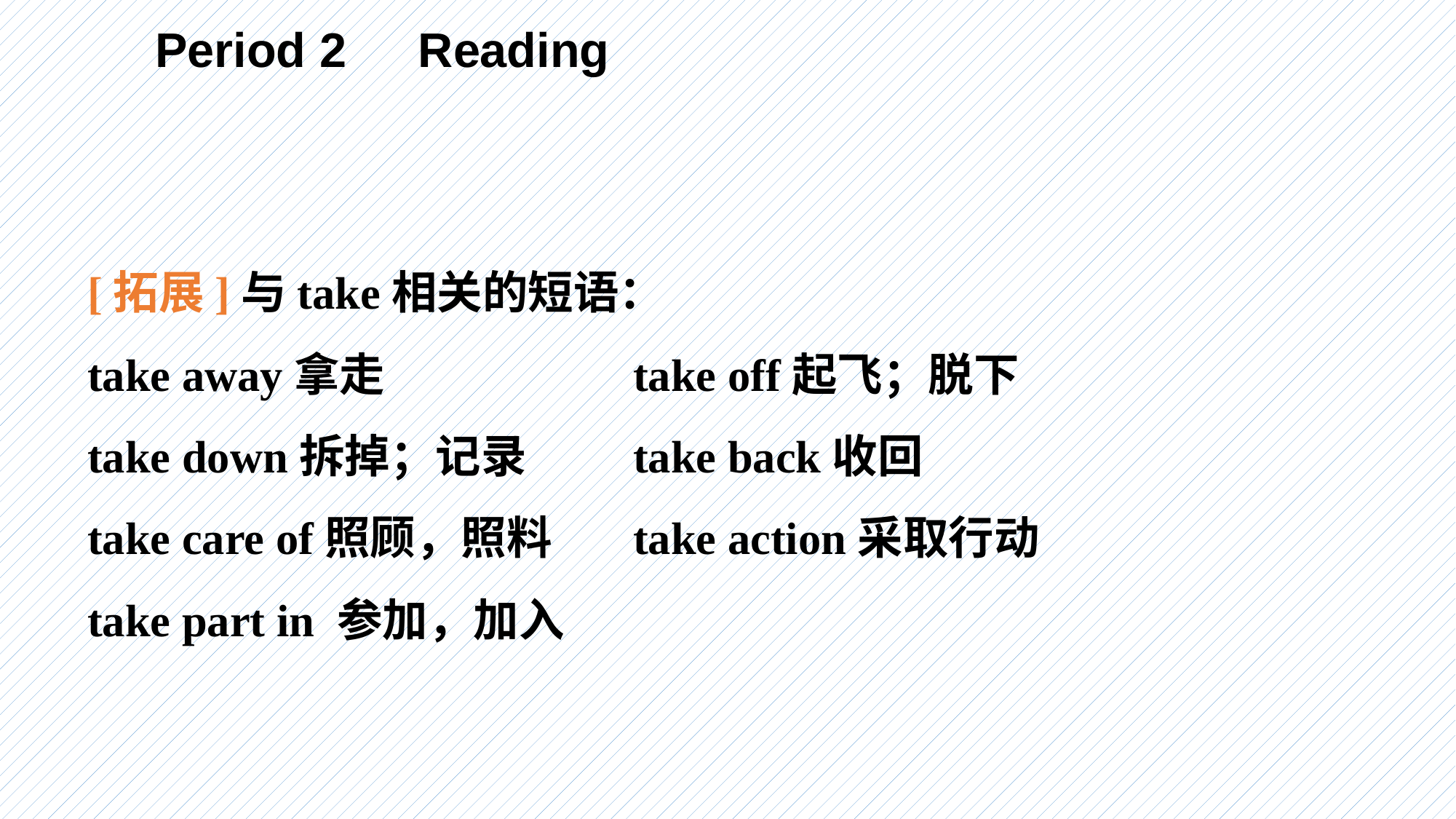

Period 2　Reading
[拓展]与take相关的短语：
take away拿走　　　　　	take off起飞；脱下
take down拆掉；记录  	take back收回
take care of照顾，照料  	take action采取行动
take part in 参加，加入